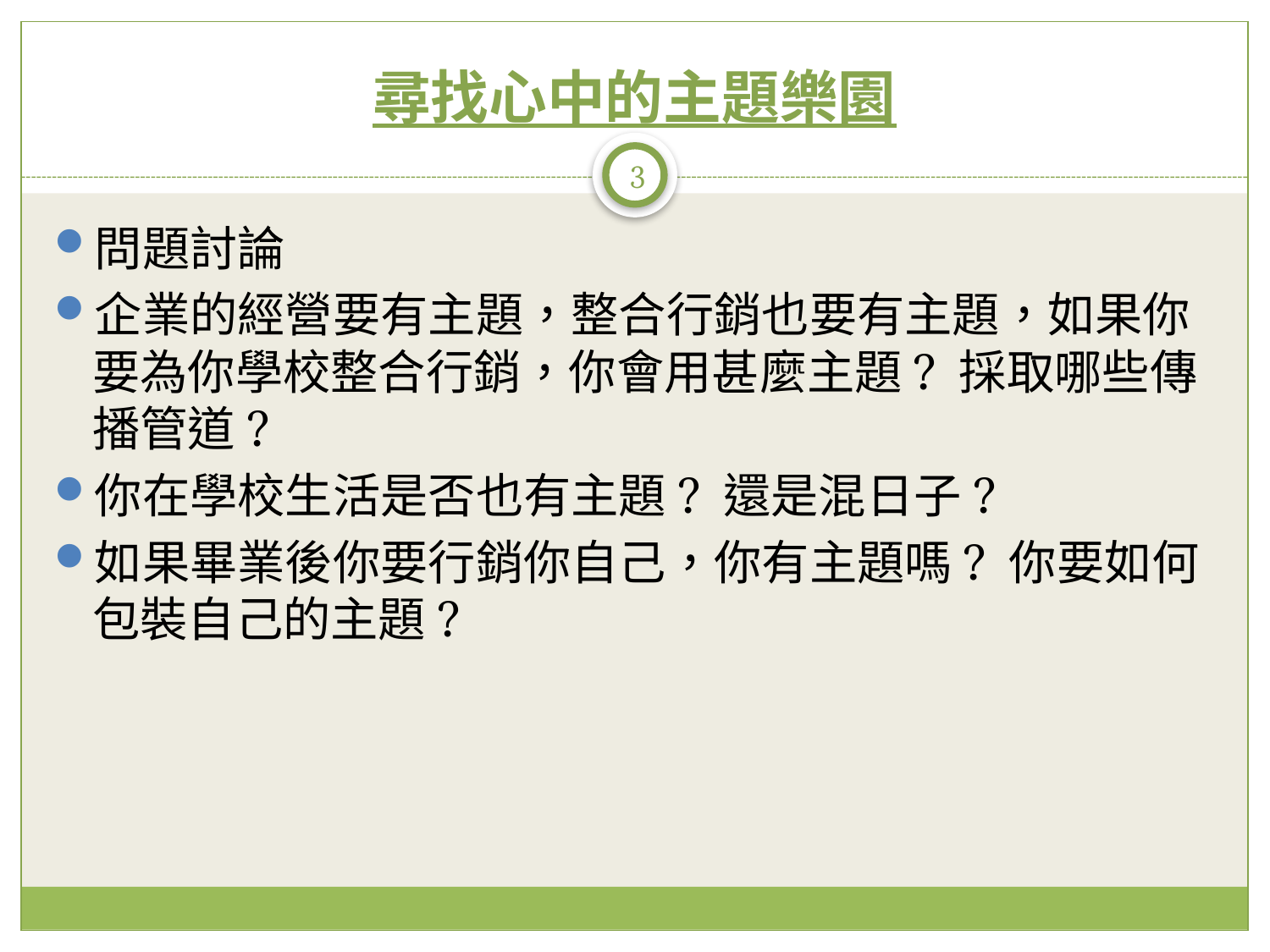

# 尋找心中的主題樂園
3
問題討論
企業的經營要有主題，整合行銷也要有主題，如果你要為你學校整合行銷，你會用甚麼主題? 採取哪些傳播管道?
你在學校生活是否也有主題? 還是混日子?
如果畢業後你要行銷你自己，你有主題嗎? 你要如何包裝自己的主題?